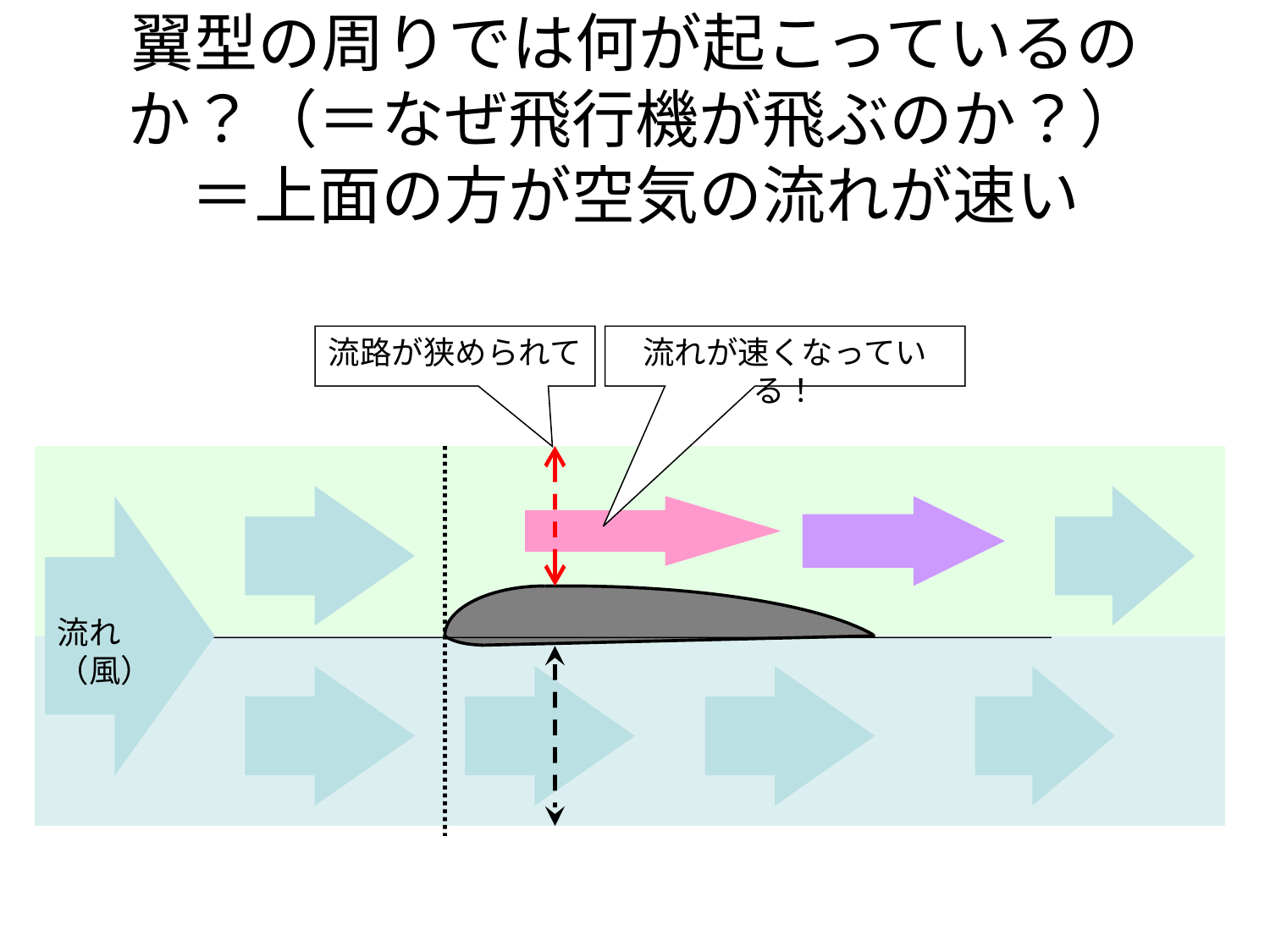

# 翼型の周りでは何が起こっているのか？（＝なぜ飛行機が飛ぶのか？） ＝上面の方が空気の流れが速い
流路が狭められて
流れが速くなっている！

流れ（風）